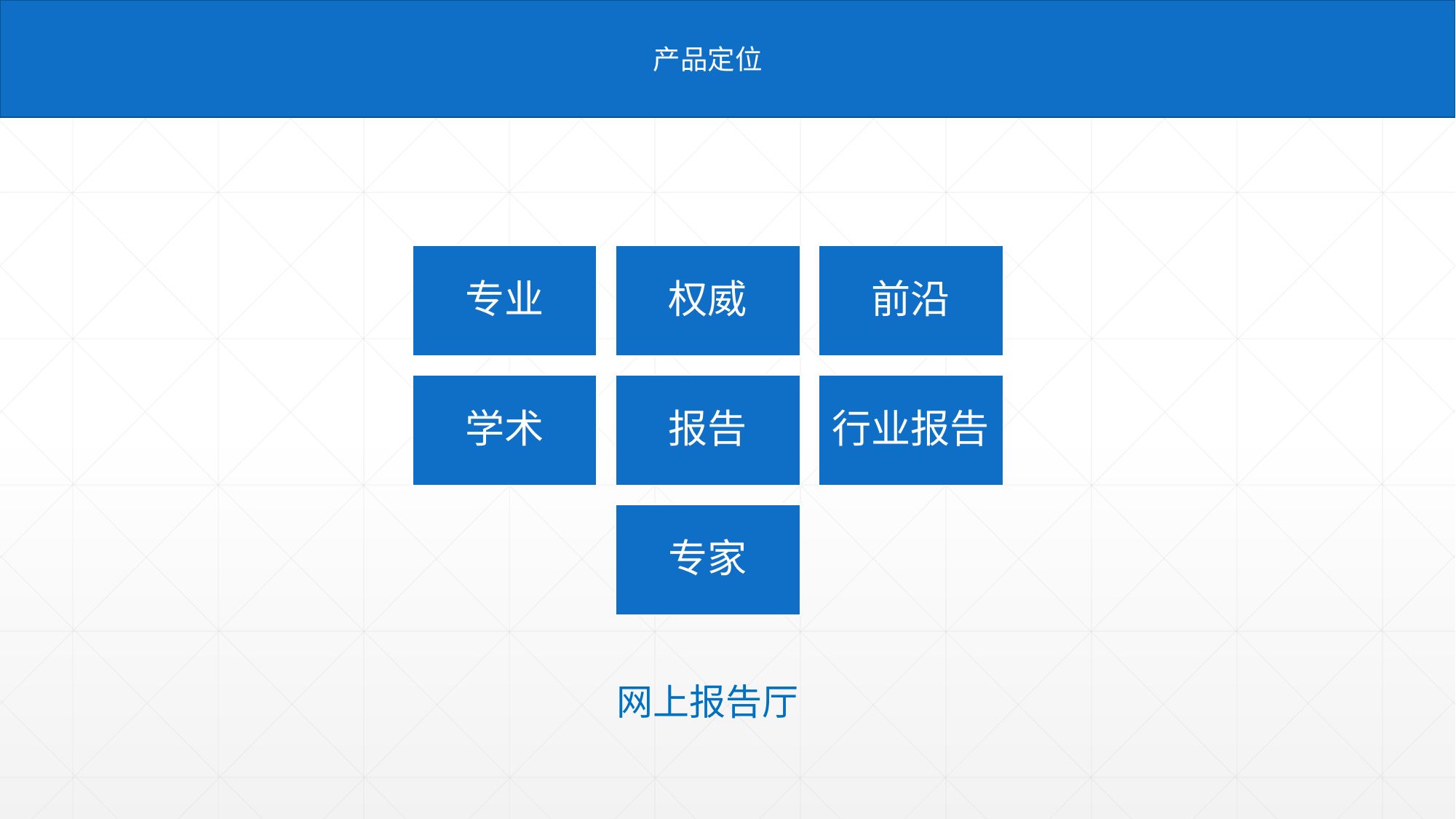

产品定位
专业
权威
前沿
学术
报告
行业报告
专家
网上报告厅